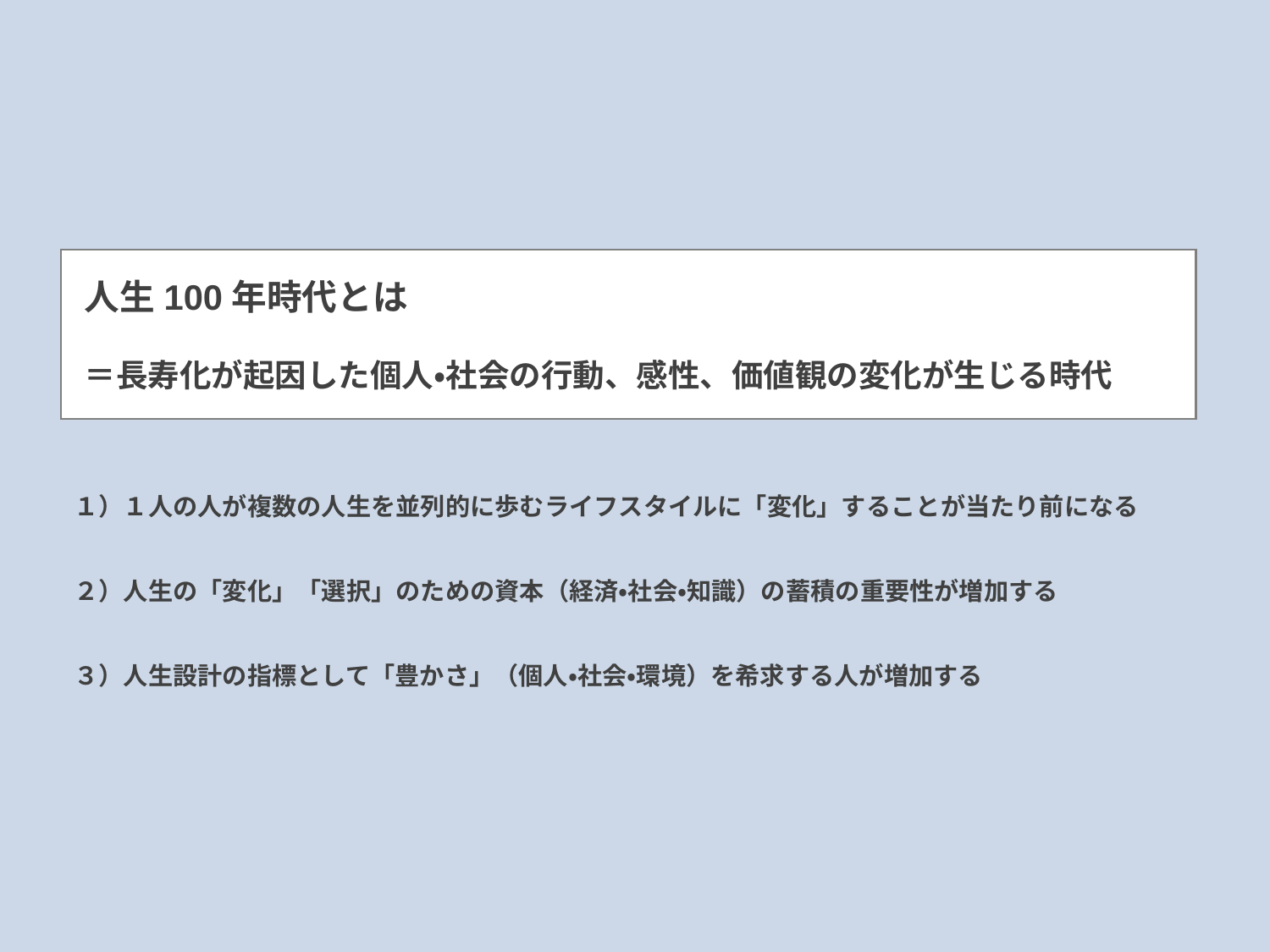

人生100年時代とは

＝長寿化が起因した個人・社会の行動、感性、価値観の変化が生じる時代
１）１人の人が複数の人生を並列的に歩むライフスタイルに「変化」することが当たり前になる

２）人生の「変化」「選択」のための資本（経済・社会・知識）の蓄積の重要性が増加する

３）人生設計の指標として「豊かさ」（個人・社会・環境）を希求する人が増加する